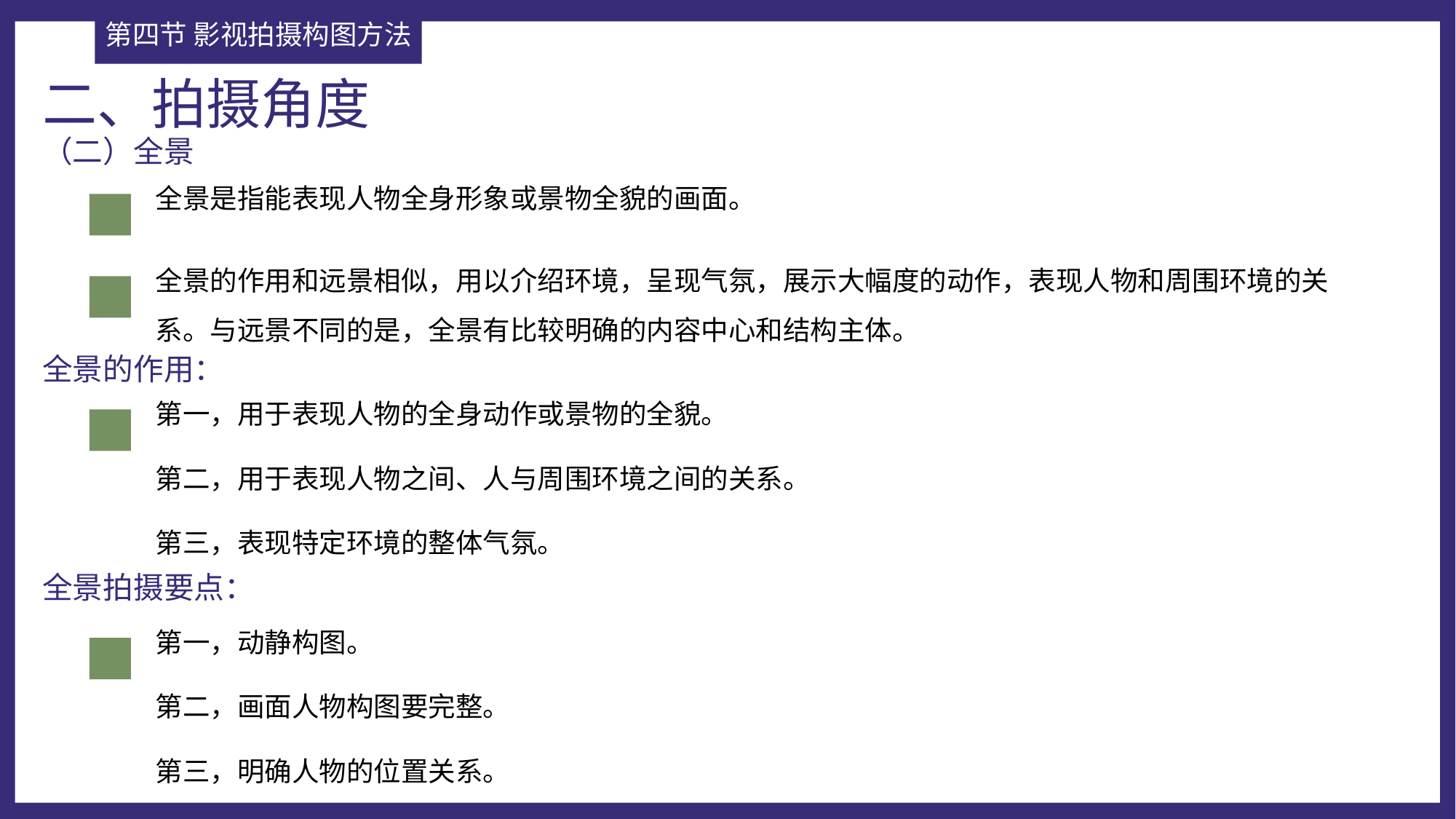

第四节 影视拍摄构图方法
二、拍摄角度
（二）全景
全景是指能表现人物全身形象或景物全貌的画面。

全景的作用和远景相似，用以介绍环境，呈现气氛，展示大幅度的动作，表现人物和周围环境的关系。与远景不同的是，全景有比较明确的内容中心和结构主体。

全景的作用：
第一，用于表现人物的全身动作或景物的全貌。
第二，用于表现人物之间、人与周围环境之间的关系。
第三，表现特定环境的整体气氛。

全景拍摄要点：
第一，动静构图。
第二，画面人物构图要完整。
第三，明确人物的位置关系。